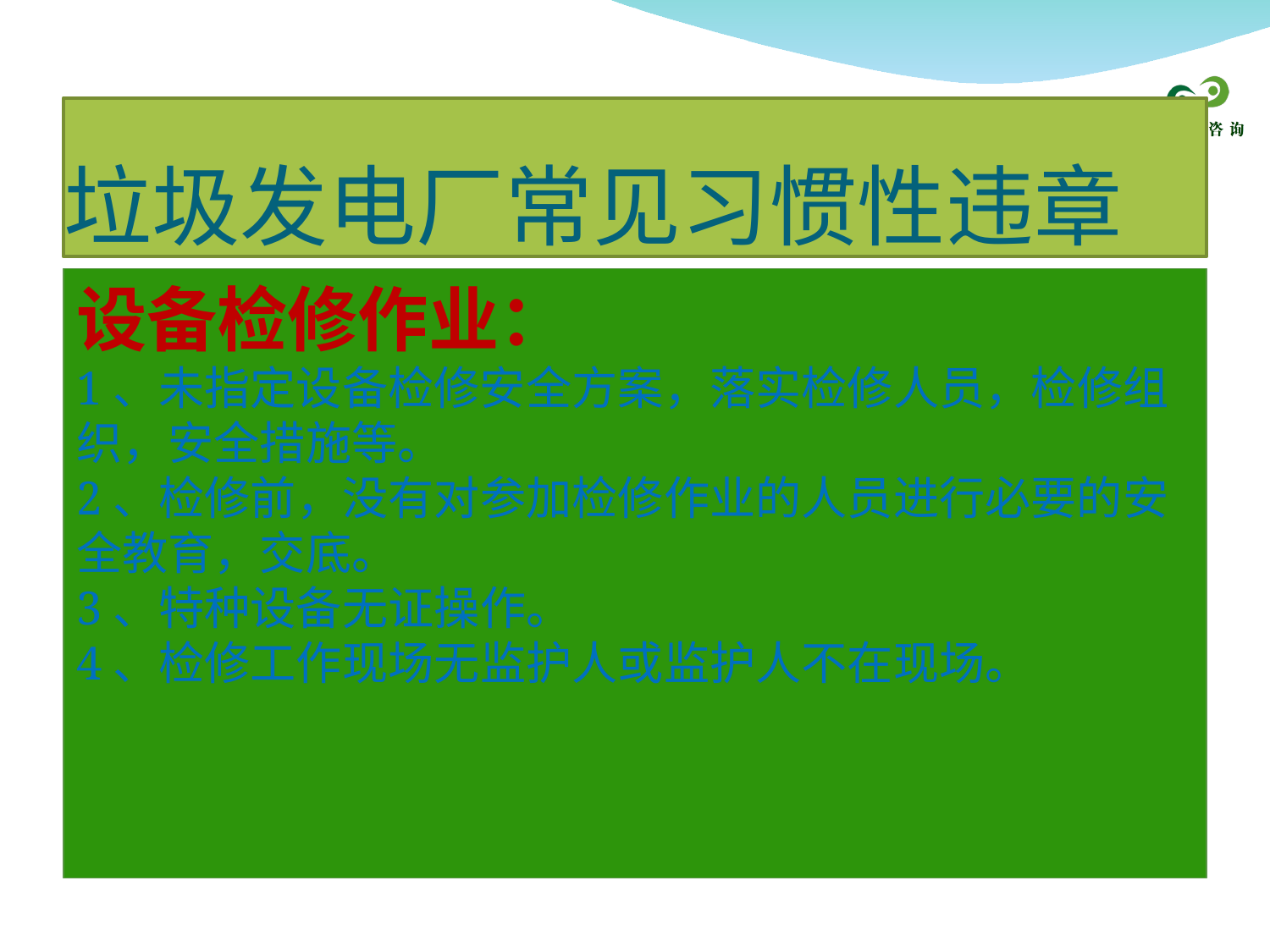

垃圾发电厂常见习惯性违章
设备检修作业：
1、未指定设备检修安全方案，落实检修人员，检修组织，安全措施等。
2、检修前，没有对参加检修作业的人员进行必要的安全教育，交底。
3、特种设备无证操作。
4、检修工作现场无监护人或监护人不在现场。